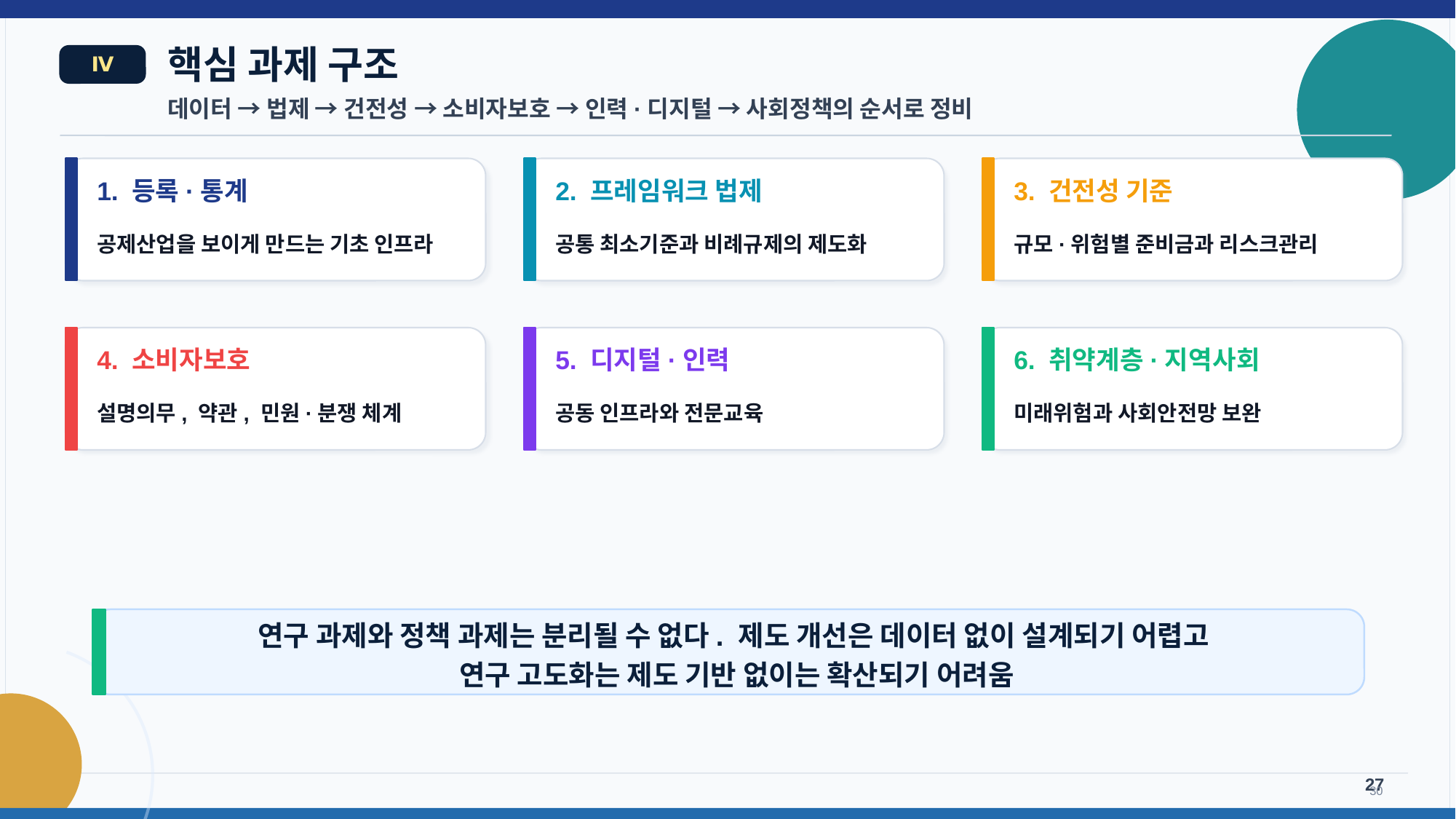

핵심 과제 구조

Ⅳ
데이터 → 법제 → 건전성 → 소비자보호 → 인력·디지털 → 사회정책의 순서로 정비

1. 등록·통계
2. 프레임워크 법제
3. 건전성 기준
공제산업을 보이게 만드는 기초 인프라
공통 최소기준과 비례규제의 제도화
규모·위험별 준비금과 리스크관리

4. 소비자보호
5. 디지털·인력
6. 취약계층·지역사회
설명의무, 약관, 민원·분쟁 체계
공동 인프라와 전문교육
미래위험과 사회안전망 보완

연구 과제와 정책 과제는 분리될 수 없다. 제도 개선은 데이터 없이 설계되기 어렵고
연구 고도화는 제도 기반 없이는 확산되기 어려움

27
30